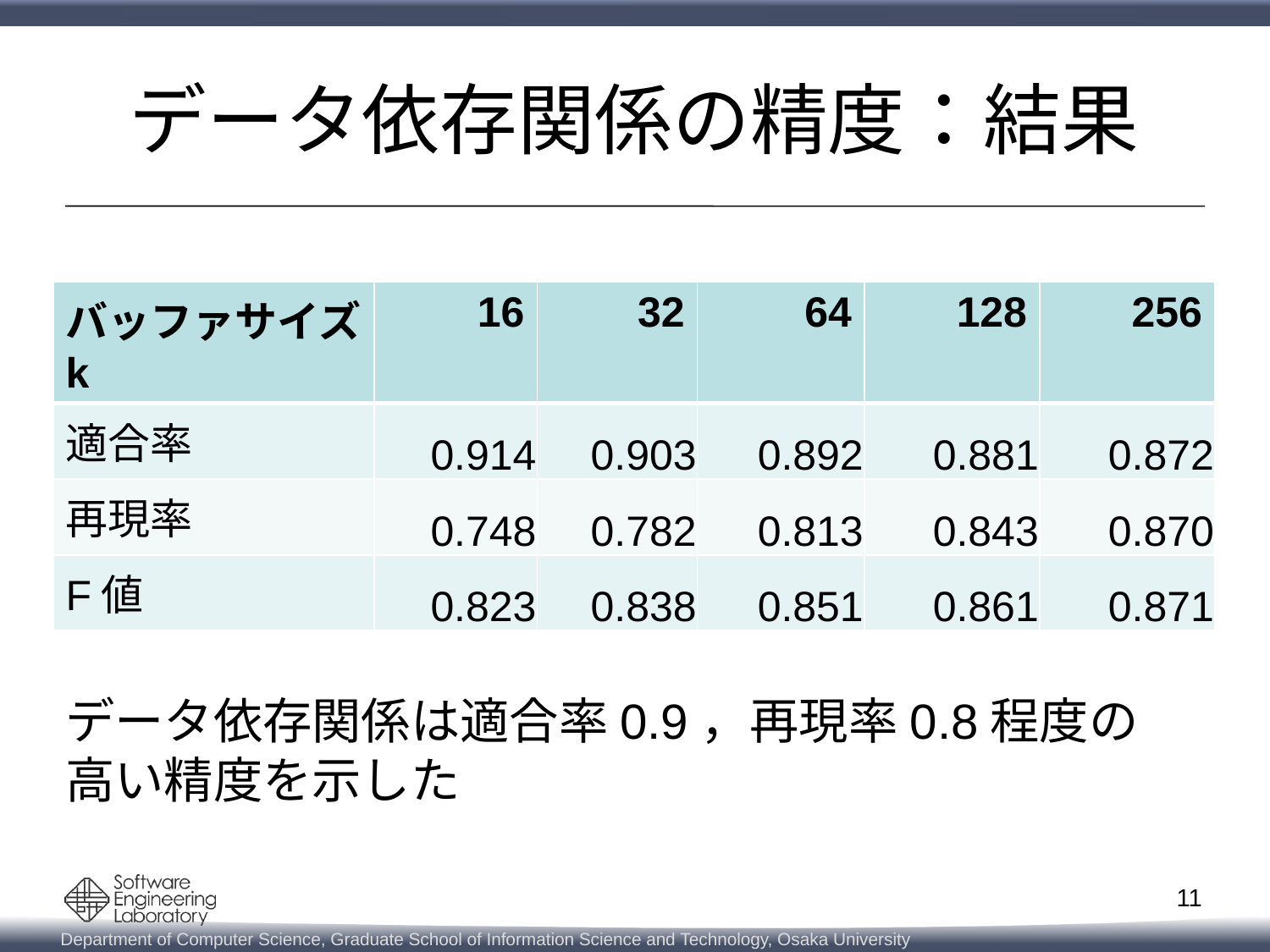

# データ依存関係の精度：結果
| バッファサイズk | 16 | 32 | 64 | 128 | 256 |
| --- | --- | --- | --- | --- | --- |
| 適合率 | 0.914 | 0.903 | 0.892 | 0.881 | 0.872 |
| 再現率 | 0.748 | 0.782 | 0.813 | 0.843 | 0.870 |
| F値 | 0.823 | 0.838 | 0.851 | 0.861 | 0.871 |
データ依存関係は適合率0.9，再現率0.8程度の
高い精度を示した
11